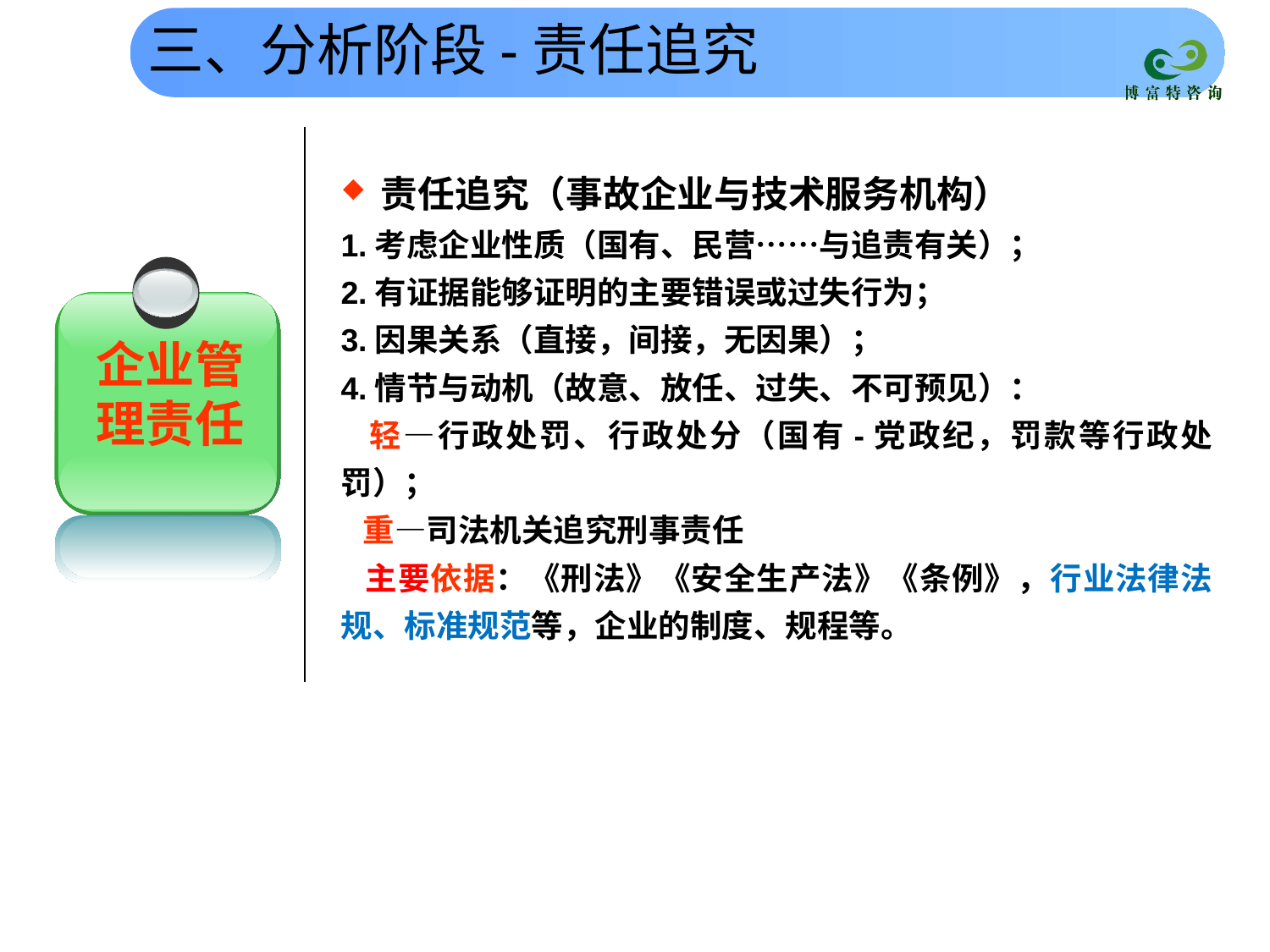

三、分析阶段-责任追究
 责任追究（事故企业与技术服务机构）
1.考虑企业性质（国有、民营……与追责有关）；
2.有证据能够证明的主要错误或过失行为；
3.因果关系（直接，间接，无因果）；
4.情节与动机（故意、放任、过失、不可预见）：
  轻—行政处罚、行政处分（国有-党政纪，罚款等行政处罚）；
  重—司法机关追究刑事责任
  主要依据：《刑法》《安全生产法》《条例》，行业法律法规、标准规范等，企业的制度、规程等。

企业管理责任